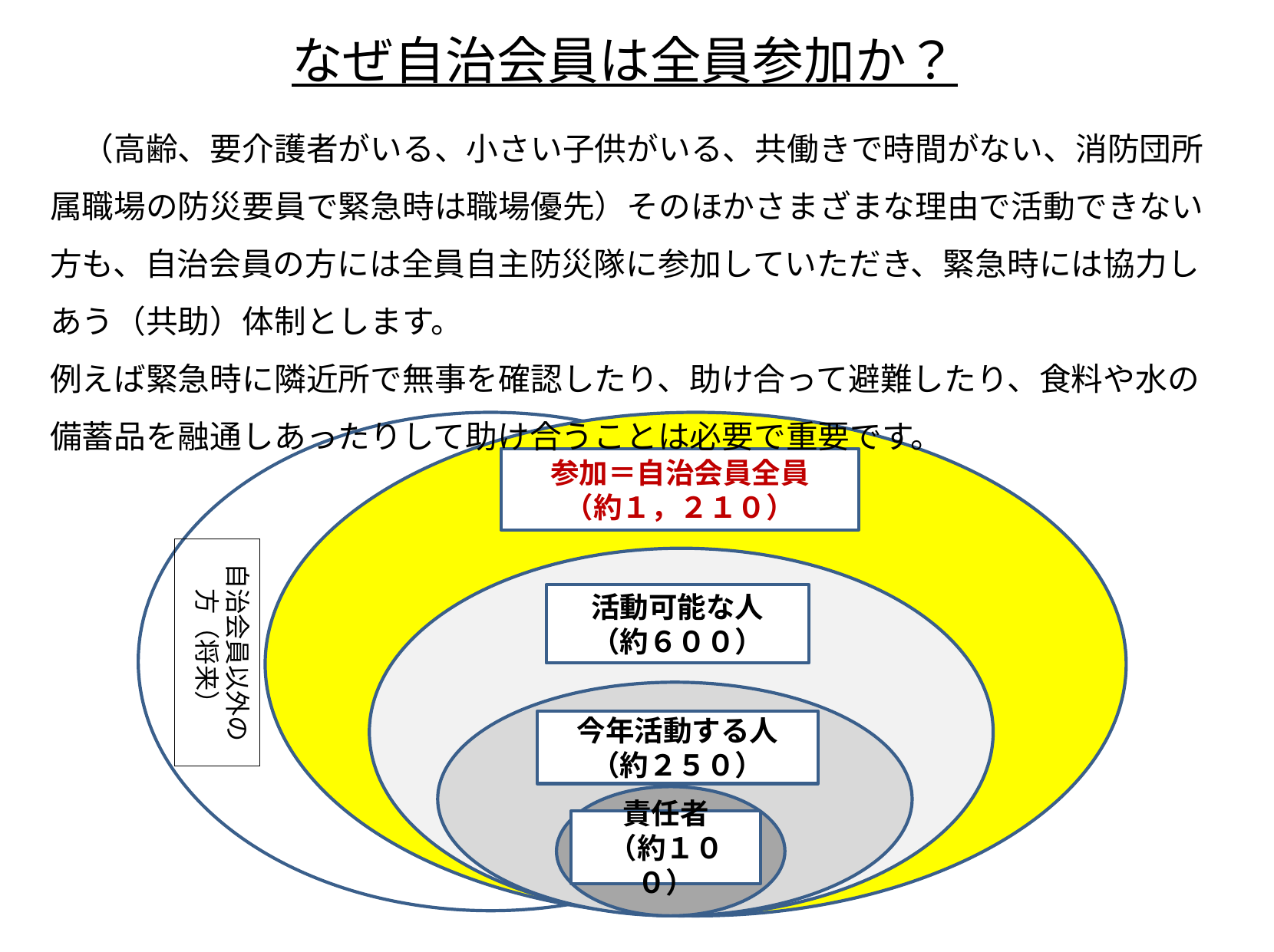

なぜ自治会員は全員参加か？
　（高齢、要介護者がいる、小さい子供がいる、共働きで時間がない、消防団所属職場の防災要員で緊急時は職場優先）そのほかさまざまな理由で活動できない方も、自治会員の方には全員自主防災隊に参加していただき、緊急時には協力しあう（共助）体制とします。
例えば緊急時に隣近所で無事を確認したり、助け合って避難したり、食料や水の備蓄品を融通しあったりして助け合うことは必要で重要です。
参加＝自治会員全員
自治会員以外の方
参加＝自治会員全員
（約１，２１０）
自治会員以外の方（将来）

活動可能な人
（約６００）

今年活動する人
（約２５０）

責任者
（約１００）